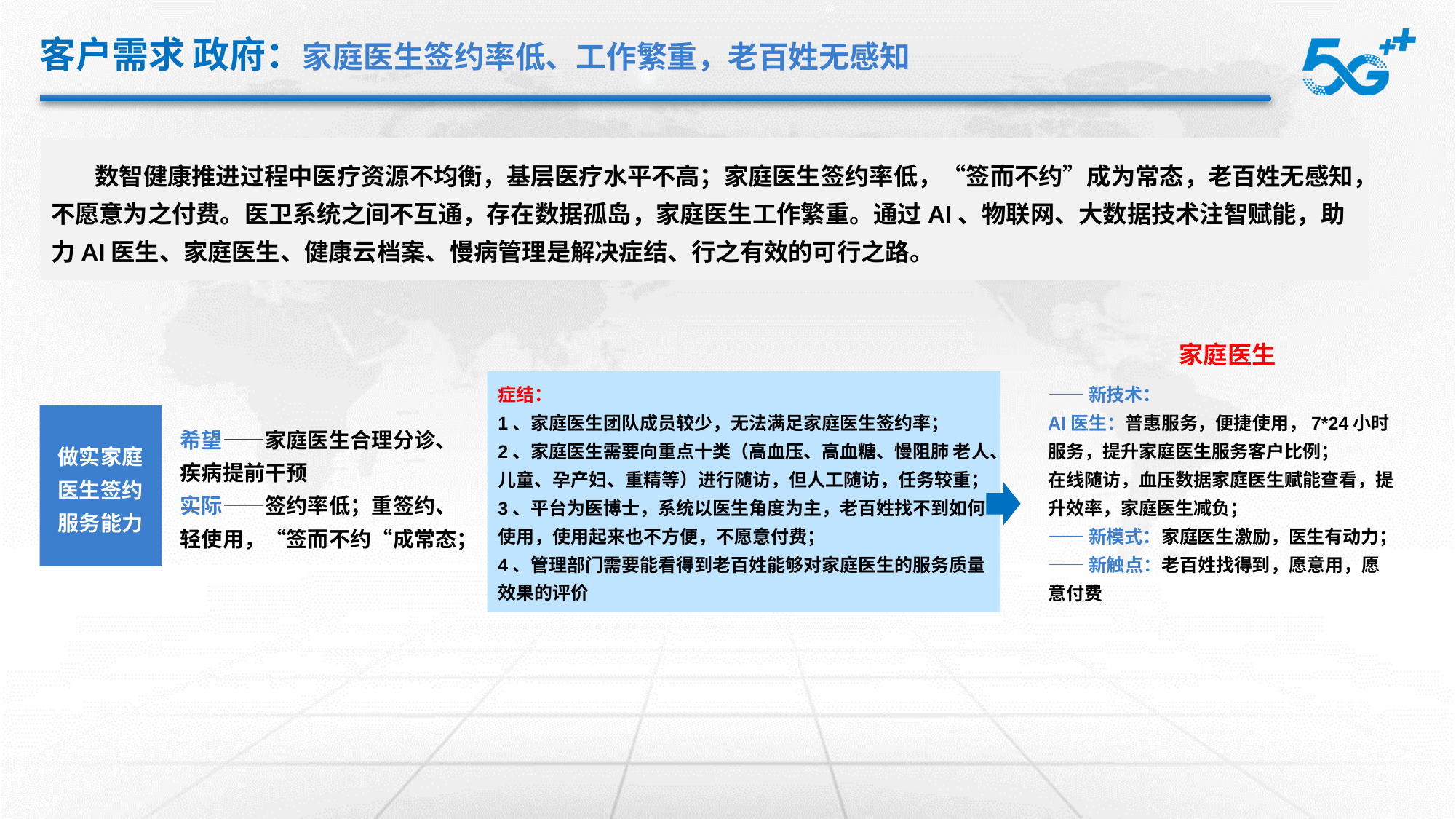

# 客户需求 政府：家庭医生签约率低、工作繁重，老百姓无感知
       数智健康推进过程中医疗资源不均衡，基层医疗水平不高；家庭医生签约率低，“签而不约”成为常态，老百姓无感知，不愿意为之付费。医卫系统之间不互通，存在数据孤岛，家庭医生工作繁重。通过AI、物联网、大数据技术注智赋能，助力AI医生、家庭医生、健康云档案、慢病管理是解决症结、行之有效的可行之路。
家庭医生
症结：
1、家庭医生团队成员较少，无法满足家庭医生签约率；
2、家庭医生需要向重点十类（高血压、高血糖、慢阻肺 老人、儿童、孕产妇、重精等）进行随访，但人工随访，任务较重；
3、平台为医博士，系统以医生角度为主，老百姓找不到如何使用，使用起来也不方便，不愿意付费；
4、管理部门需要能看得到老百姓能够对家庭医生的服务质量效果的评价

——新技术：
AI医生：普惠服务，便捷使用，7*24小时服务，提升家庭医生服务客户比例；
在线随访，血压数据家庭医生赋能查看，提升效率，家庭医生减负；
——新模式：家庭医生激励，医生有动力；
——新触点：老百姓找得到，愿意用，愿意付费
做实家庭医生签约服务能力
希望——家庭医生合理分诊、疾病提前干预
实际——签约率低；重签约、轻使用，“签而不约“成常态；

5